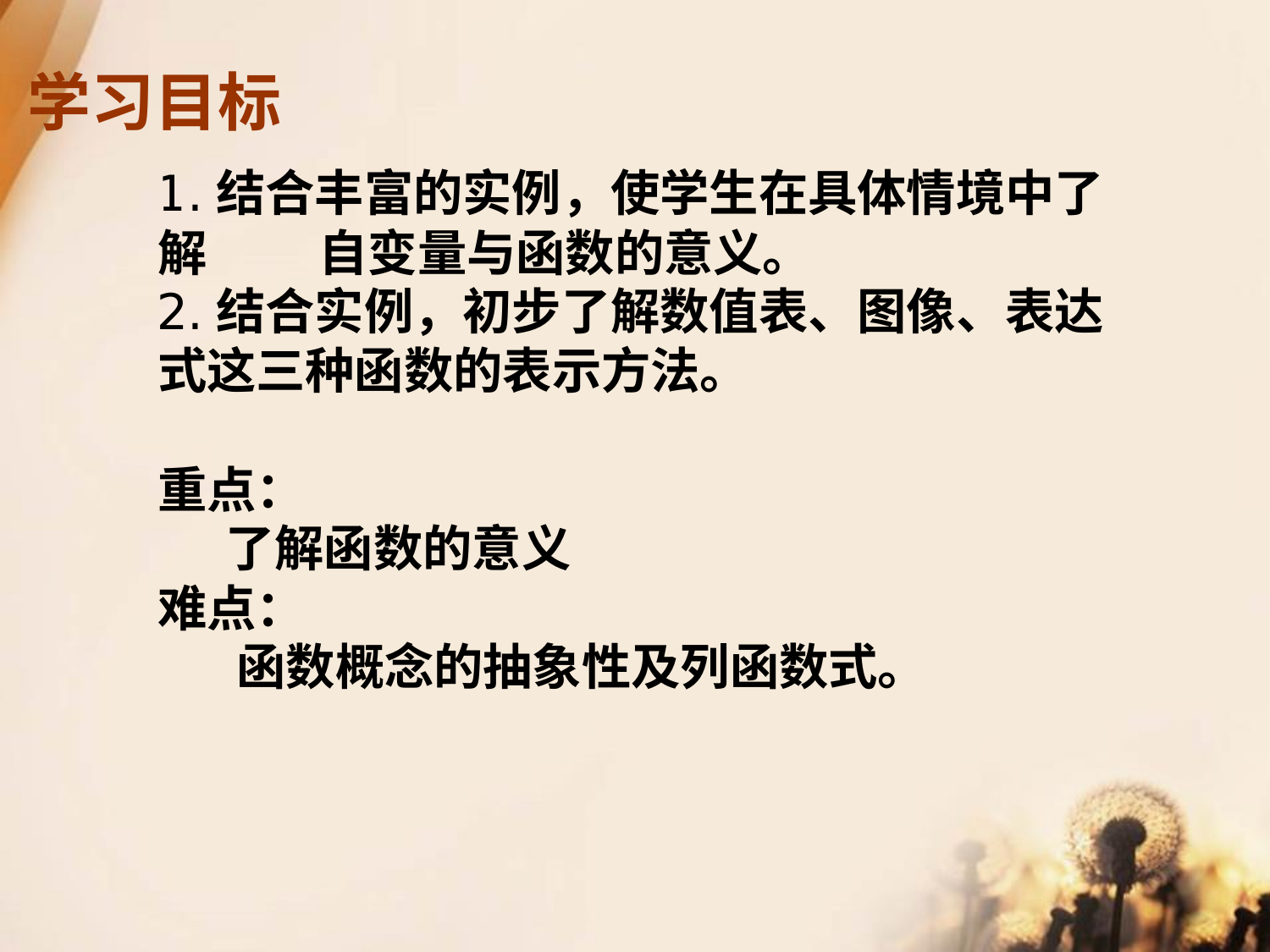

学习目标
1.结合丰富的实例，使学生在具体情境中了解          自变量与函数的意义。
2.结合实例，初步了解数值表、图像、表达式这三种函数的表示方法。

重点：
     了解函数的意义
难点：
      函数概念的抽象性及列函数式。